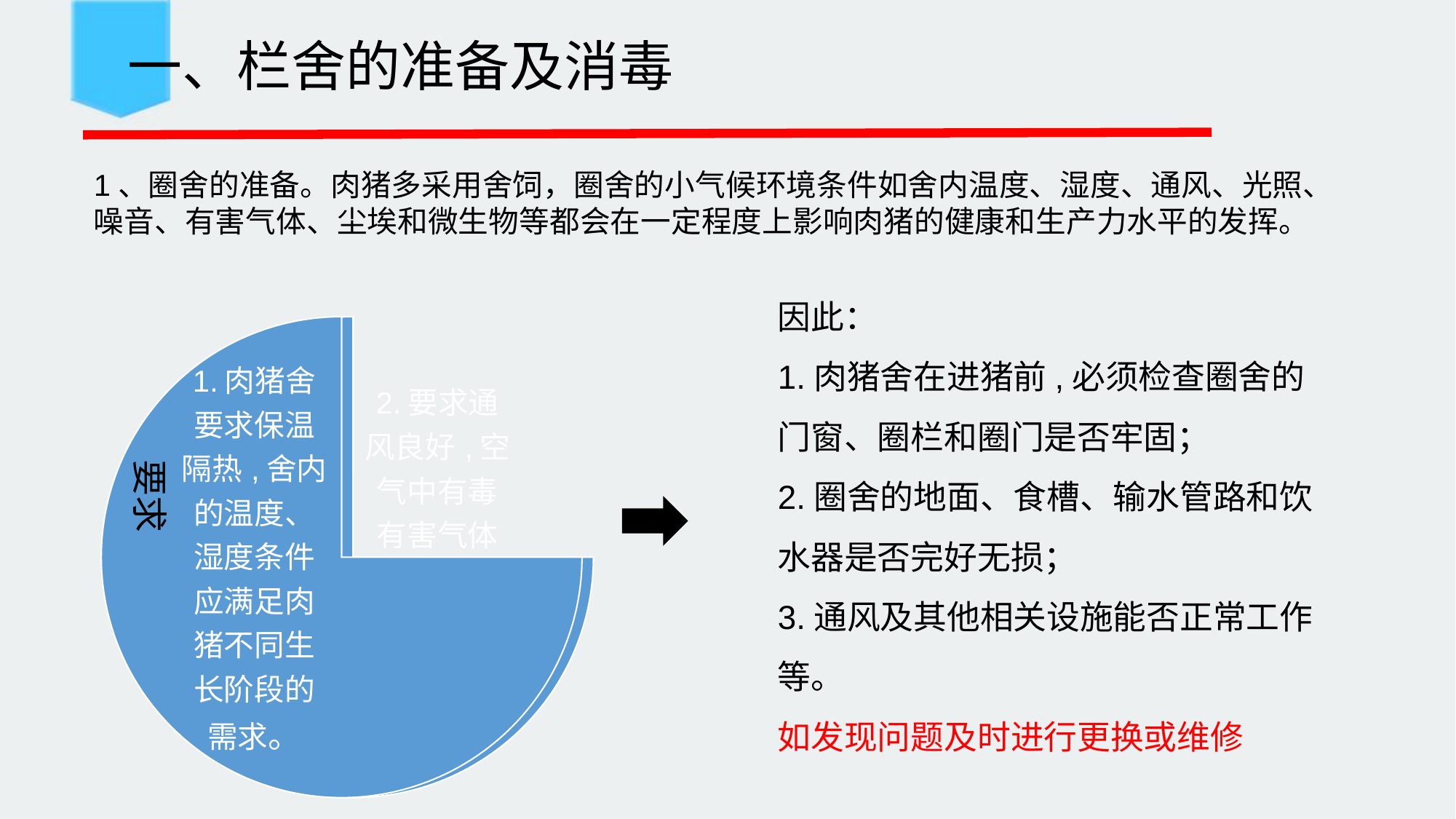

一、栏舍的准备及消毒
1、圈舍的准备。肉猪多采用舍饲，圈舍的小气候环境条件如舍内温度、湿度、通风、光照、噪音、有害气体、尘埃和微生物等都会在一定程度上影响肉猪的健康和生产力水平的发挥。
2.要求通风良好,空气中有毒有害气体和尘埃等有害物质的含量应越低越好。
1.肉猪舍要求保温隔热,舍内的温度、湿度条件应满足肉猪不同生长阶段的需求。
因此：
1.肉猪舍在进猪前,必须检查圈舍的门窗、圈栏和圈门是否牢固；
2.圈舍的地面、食槽、输水管路和饮水器是否完好无损；
3.通风及其他相关设施能否正常工作等。
如发现问题及时进行更换或维修
要求